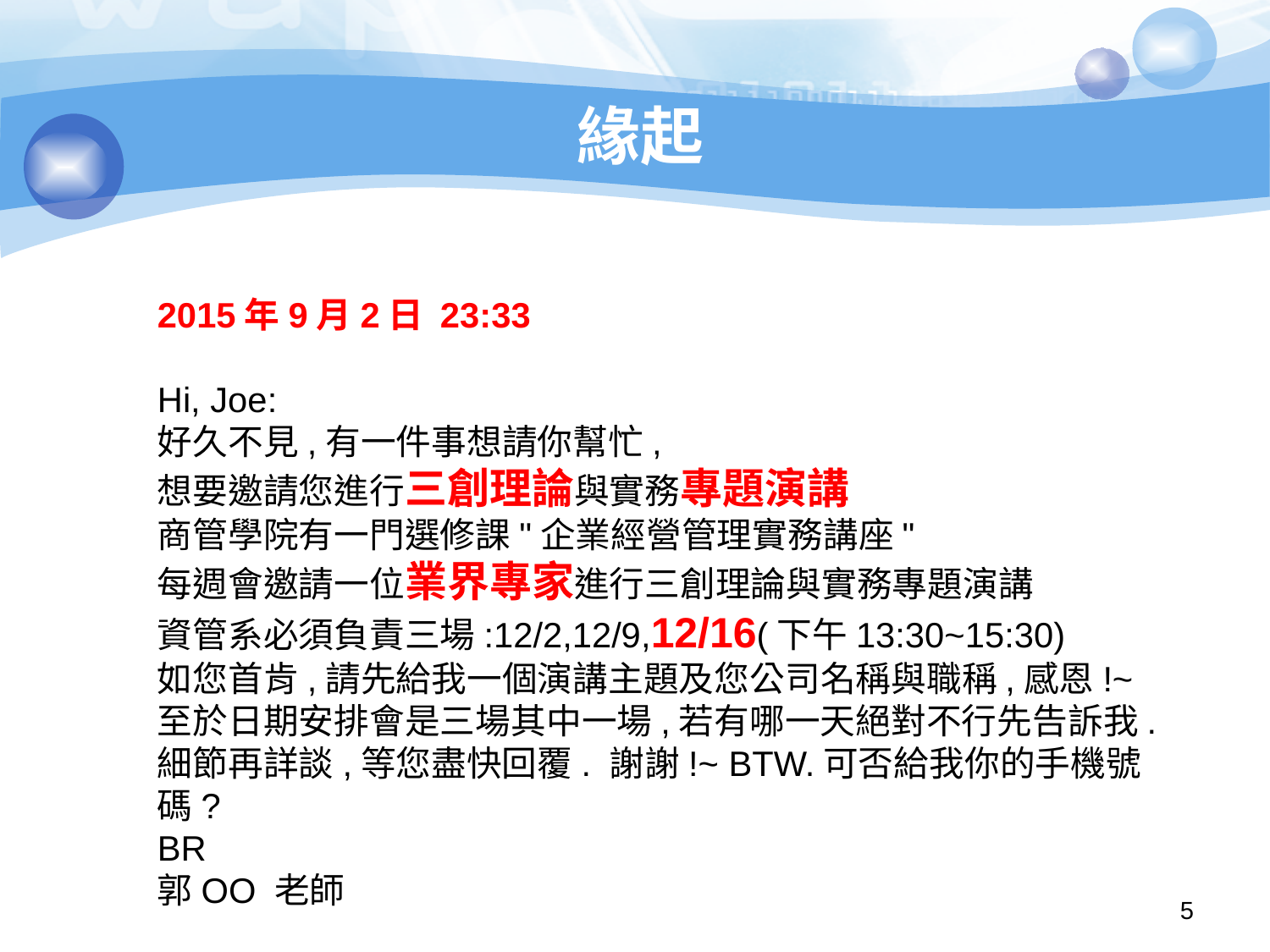

# 緣起
2015年9月2日 23:33

Hi, Joe:
好久不見,有一件事想請你幫忙,
想要邀請您進行三創理論與實務專題演講
商管學院有一門選修課"企業經營管理實務講座"
每週會邀請一位業界專家進行三創理論與實務專題演講
資管系必須負責三場:12/2,12/9,12/16(下午13:30~15:30)
如您首肯,請先給我一個演講主題及您公司名稱與職稱,感恩!~
至於日期安排會是三場其中一場,若有哪一天絕對不行先告訴我.
細節再詳談,等您盡快回覆. 謝謝!~ BTW.可否給我你的手機號碼?
BR
郭OO 老師
5